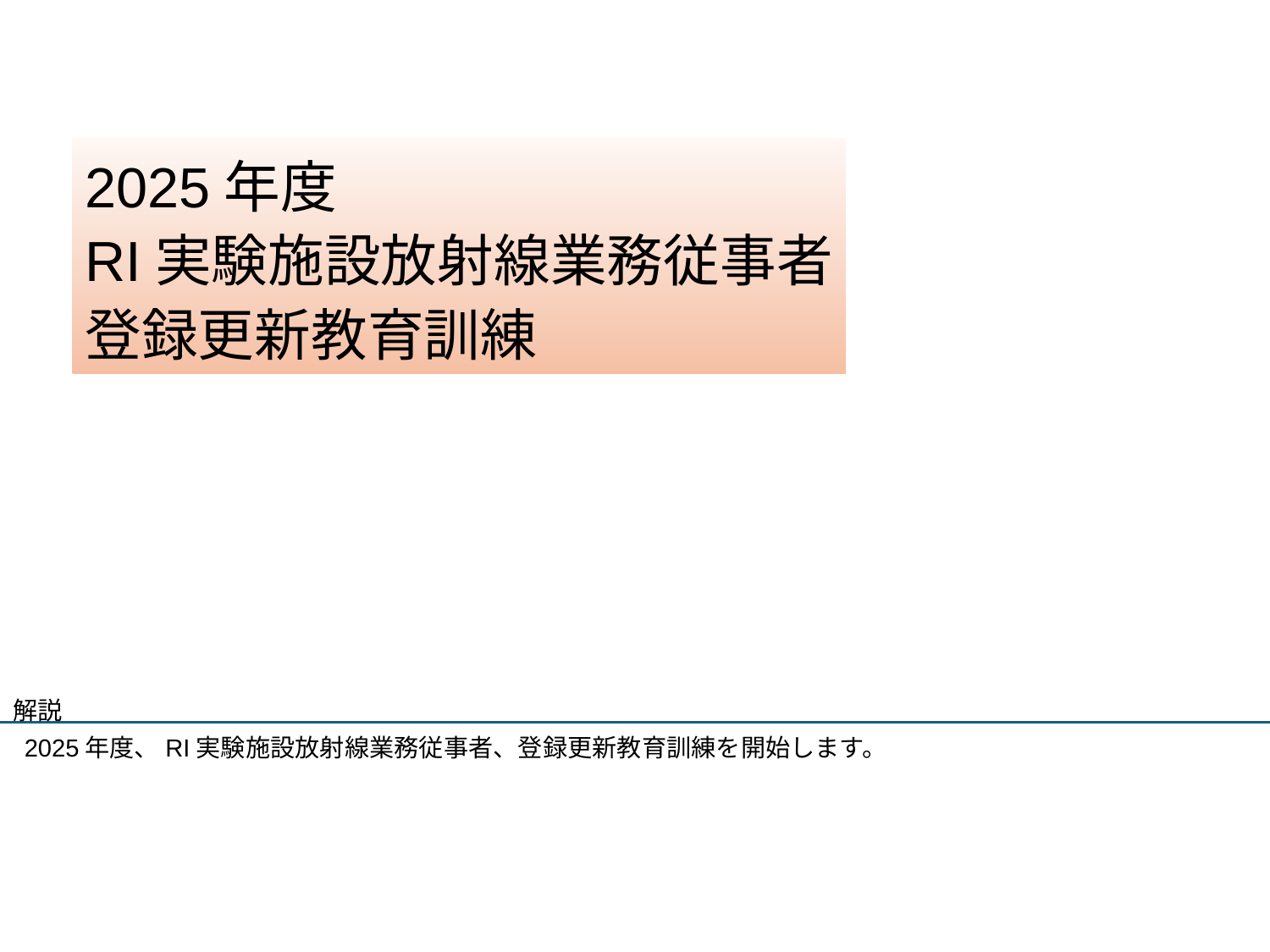

2025年度
RI実験施設放射線業務従事者
登録更新教育訓練
解説
2025年度、RI実験施設放射線業務従事者、登録更新教育訓練を開始します。